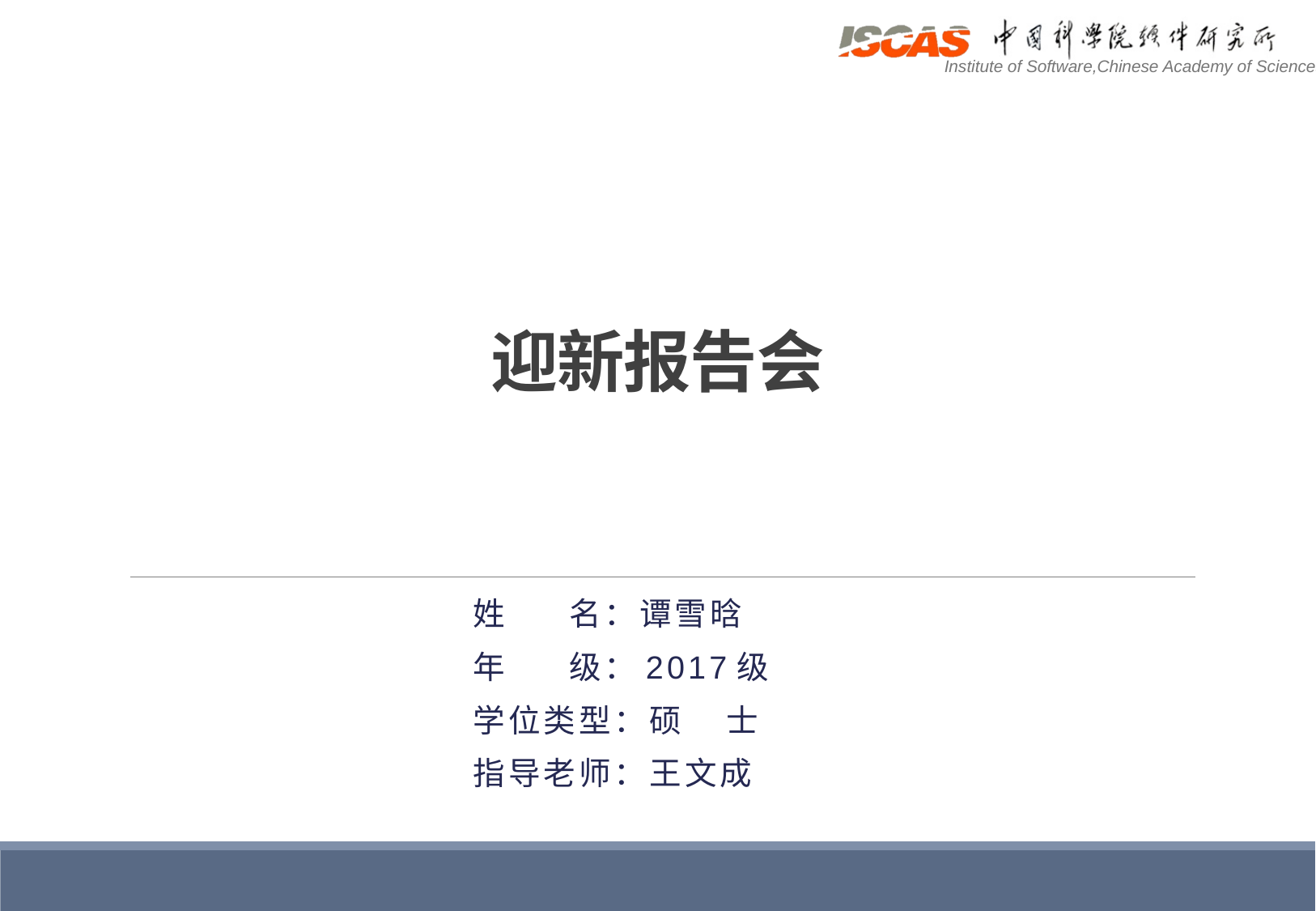

# 迎新报告会
姓  	名：谭雪晗
年	级：2017级
学位类型：硕    士
指导老师：王文成